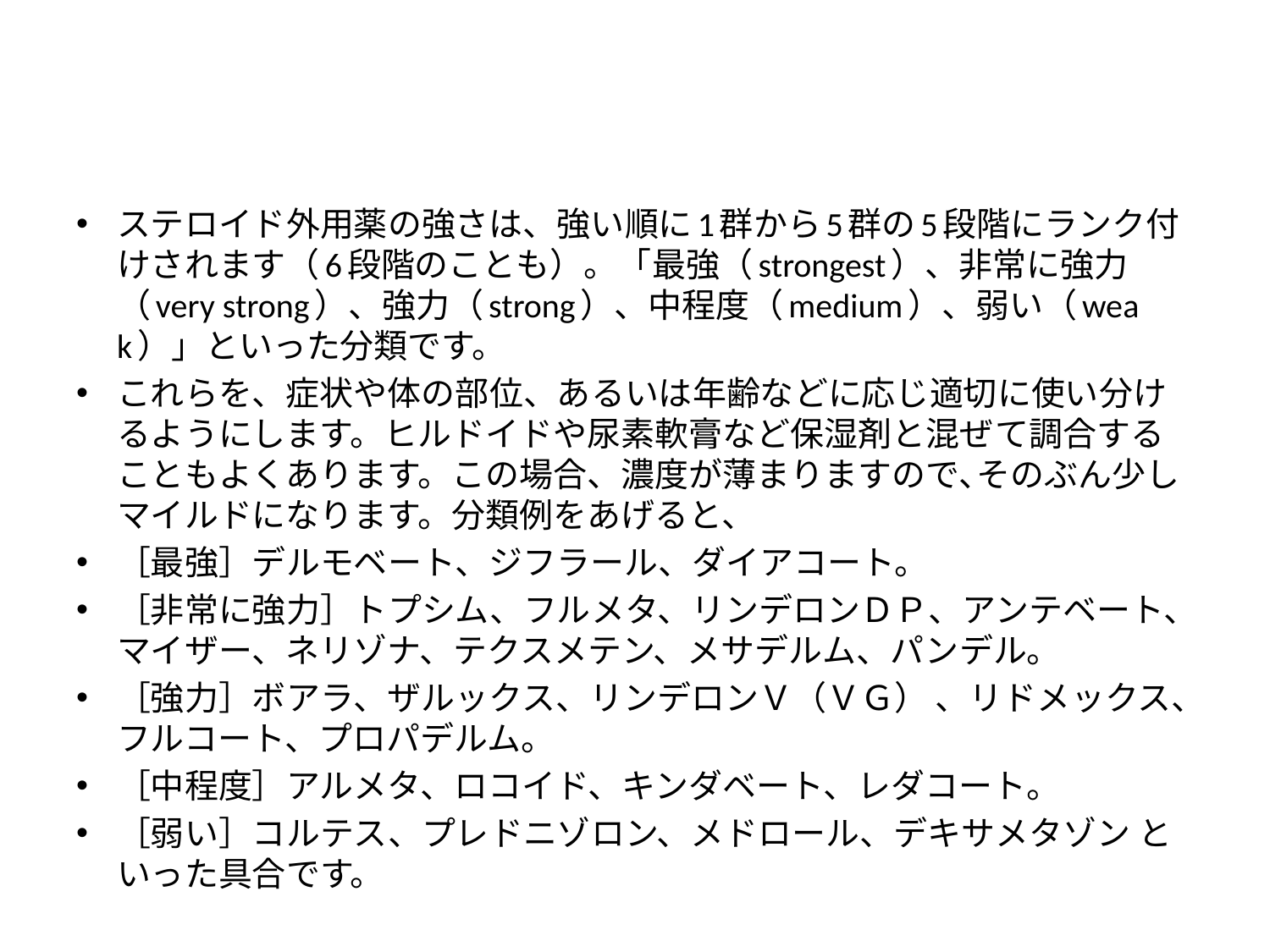

#
ステロイド外用薬の強さは、強い順に1群から5群の5段階にランク付けされます（6段階のことも）。「最強（strongest）、非常に強力（very strong）、強力（strong）、中程度（medium）、弱い（weak）」といった分類です。
これらを、症状や体の部位、あるいは年齢などに応じ適切に使い分けるようにします。ヒルドイドや尿素軟膏など保湿剤と混ぜて調合することもよくあります。この場合、濃度が薄まりますので､そのぶん少しマイルドになります。分類例をあげると、
［最強］デルモベート、ジフラール、ダイアコート。
［非常に強力］トプシム、フルメタ、リンデロンＤＰ、アンテベート、マイザー、ネリゾナ、テクスメテン、メサデルム、パンデル。
［強力］ボアラ、ザルックス、リンデロンＶ（ＶＧ） 、リドメックス、フルコート、プロパデルム。
［中程度］アルメタ、ロコイド、キンダベート、レダコート。
［弱い］コルテス、プレドニゾロン、メドロール、デキサメタゾン といった具合です。